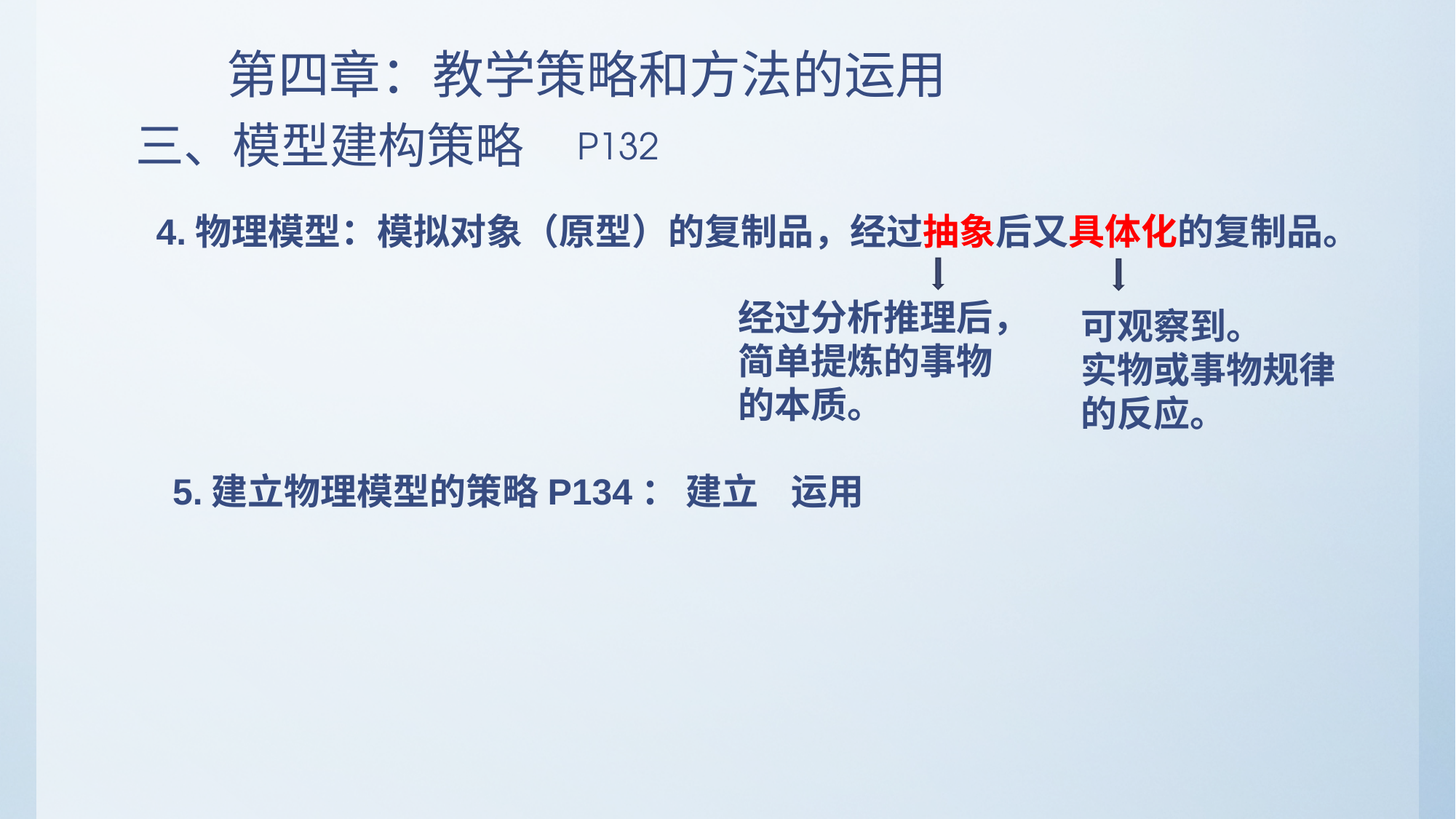

第四章：教学策略和方法的运用
三、模型建构策略
P132
4.物理模型：模拟对象（原型）的复制品，经过抽象后又具体化的复制品。

经过分析推理后，简单提炼的事物的本质。
可观察到。
实物或事物规律的反应。
5.建立物理模型的策略P134： 建立    运用